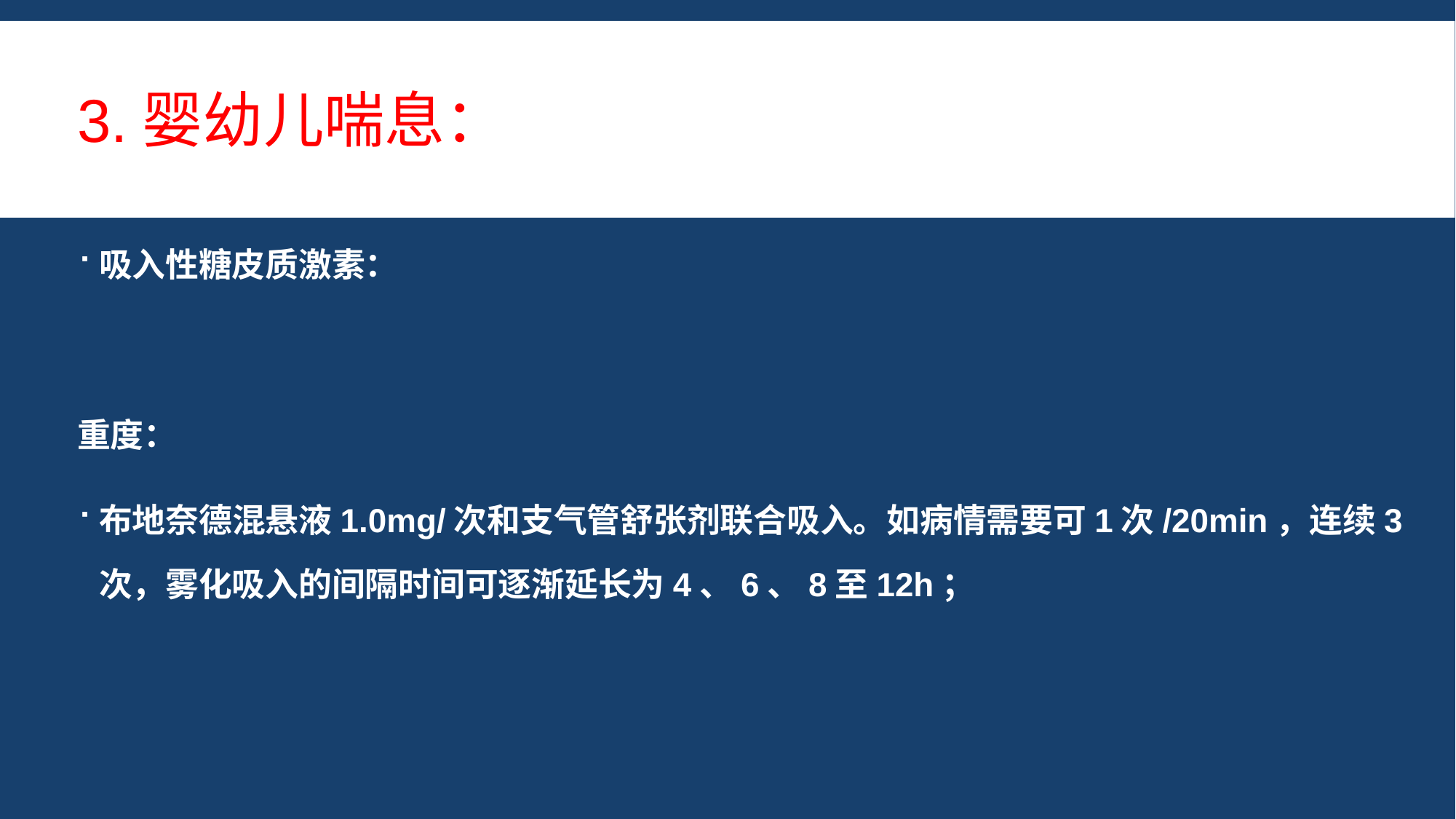

# 3.婴幼儿喘息：
吸入性糖皮质激素：

重度：
布地奈德混悬液1.0mg/次和支气管舒张剂联合吸入。如病情需要可1次/20min，连续3次，雾化吸入的间隔时间可逐渐延长为4、6、8至12h；